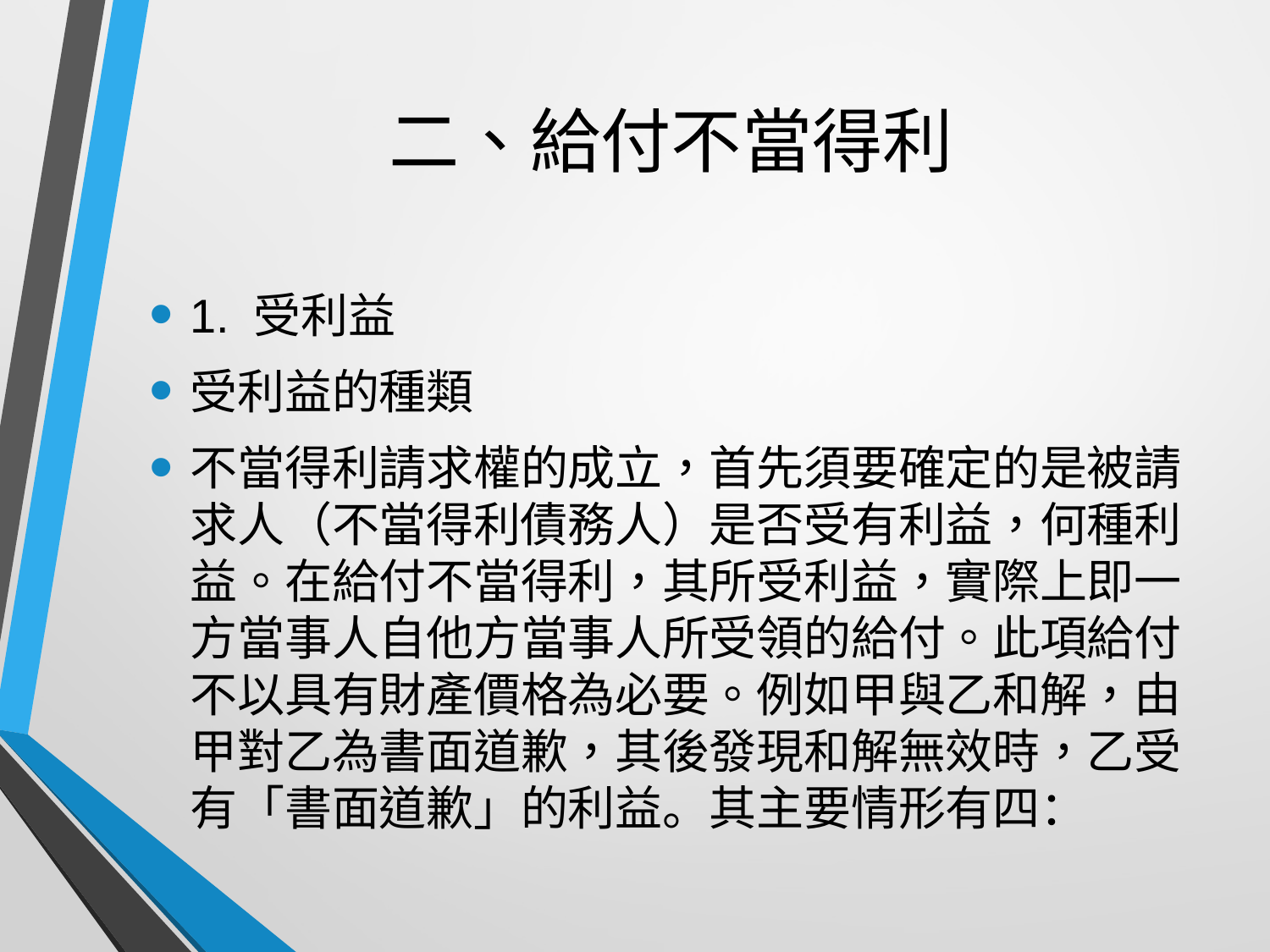

# 二、給付不當得利
1. 受利益
受利益的種類
不當得利請求權的成立，首先須要確定的是被請求人（不當得利債務人）是否受有利益，何種利益。在給付不當得利，其所受利益，實際上即一方當事人自他方當事人所受領的給付。此項給付不以具有財產價格為必要。例如甲與乙和解，由甲對乙為書面道歉，其後發現和解無效時，乙受有「書面道歉」的利益。其主要情形有四：